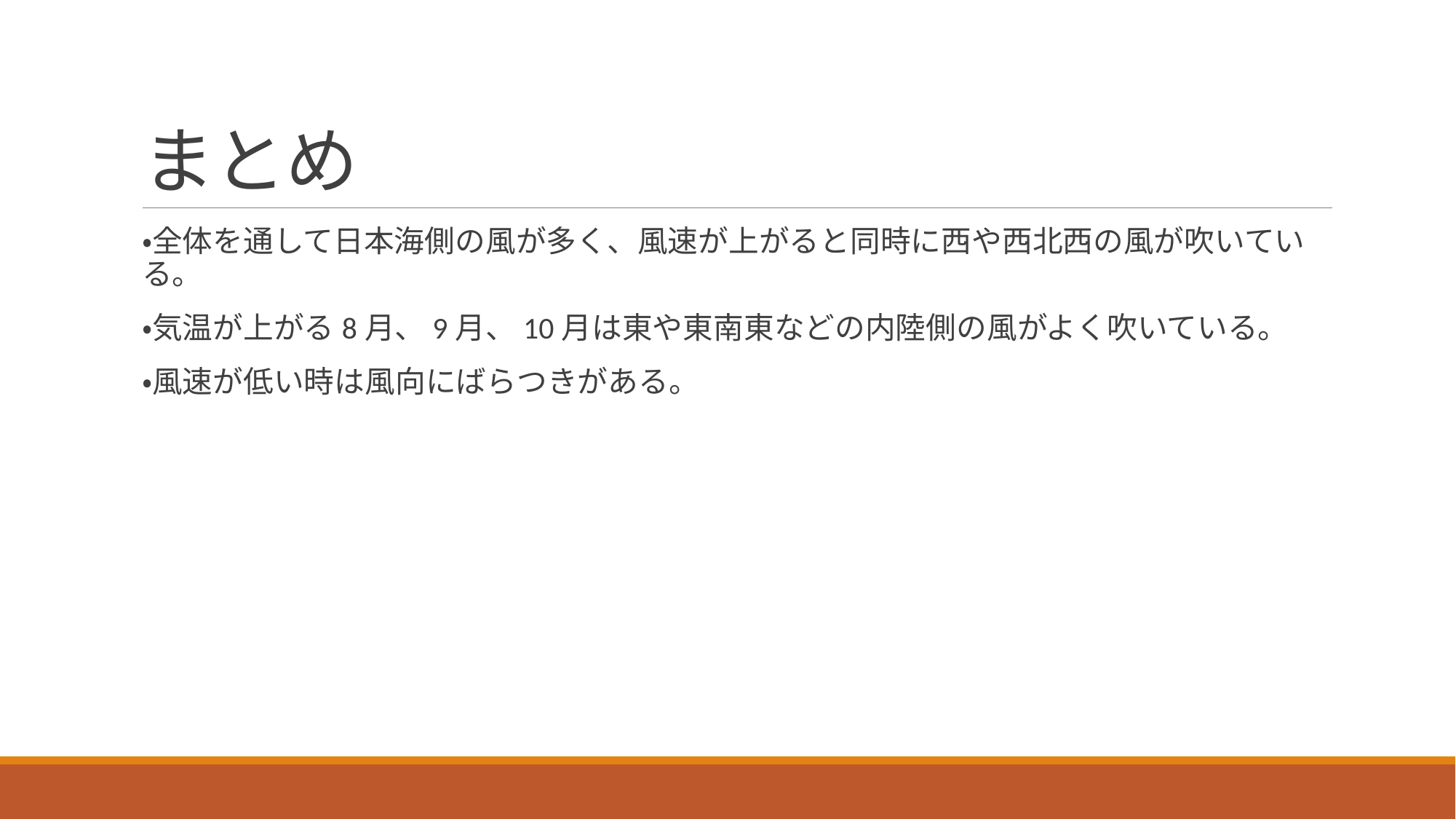

# まとめ
・全体を通して日本海側の風が多く、風速が上がると同時に西や西北西の風が吹いている。
・気温が上がる8月、9月、10月は東や東南東などの内陸側の風がよく吹いている。
・風速が低い時は風向にばらつきがある。